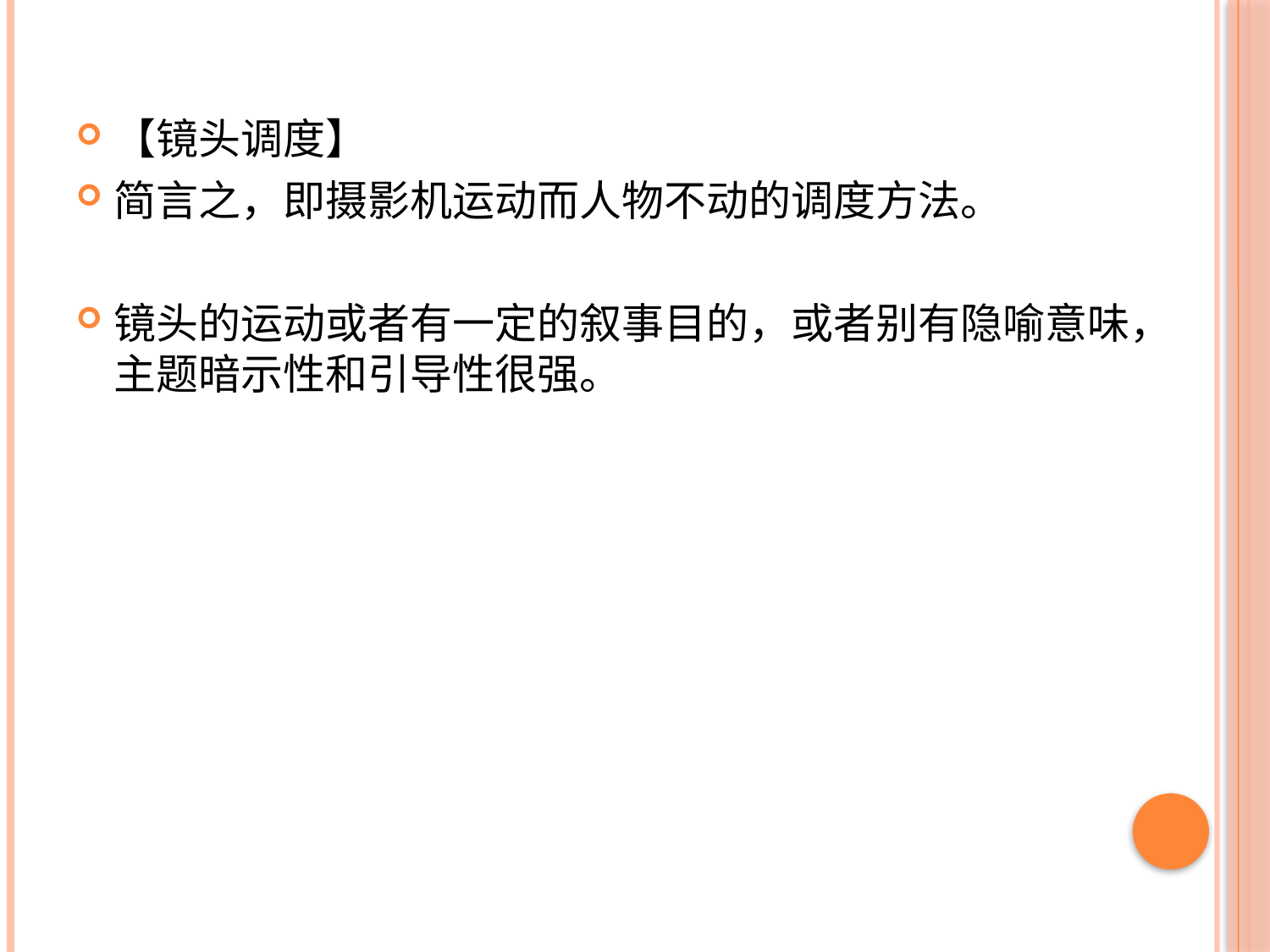

#
【镜头调度】
简言之，即摄影机运动而人物不动的调度方法。

镜头的运动或者有一定的叙事目的，或者别有隐喻意味，主题暗示性和引导性很强。